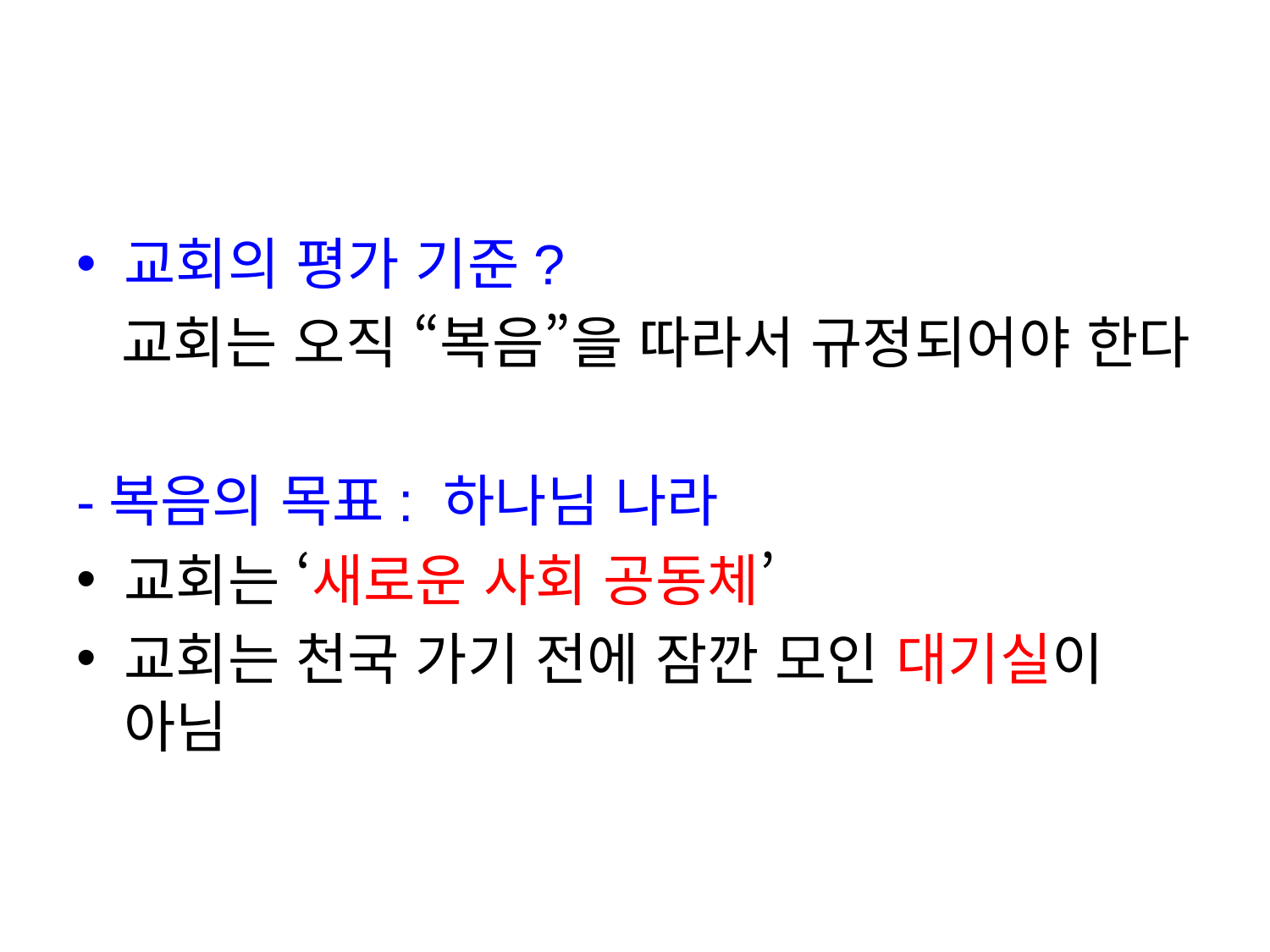

#
교회의 평가 기준?
  교회는 오직 “복음”을 따라서 규정되어야 한다

-복음의 목표: 하나님 나라
교회는 ‘새로운 사회 공동체’
교회는 천국 가기 전에 잠깐 모인 대기실이 아님